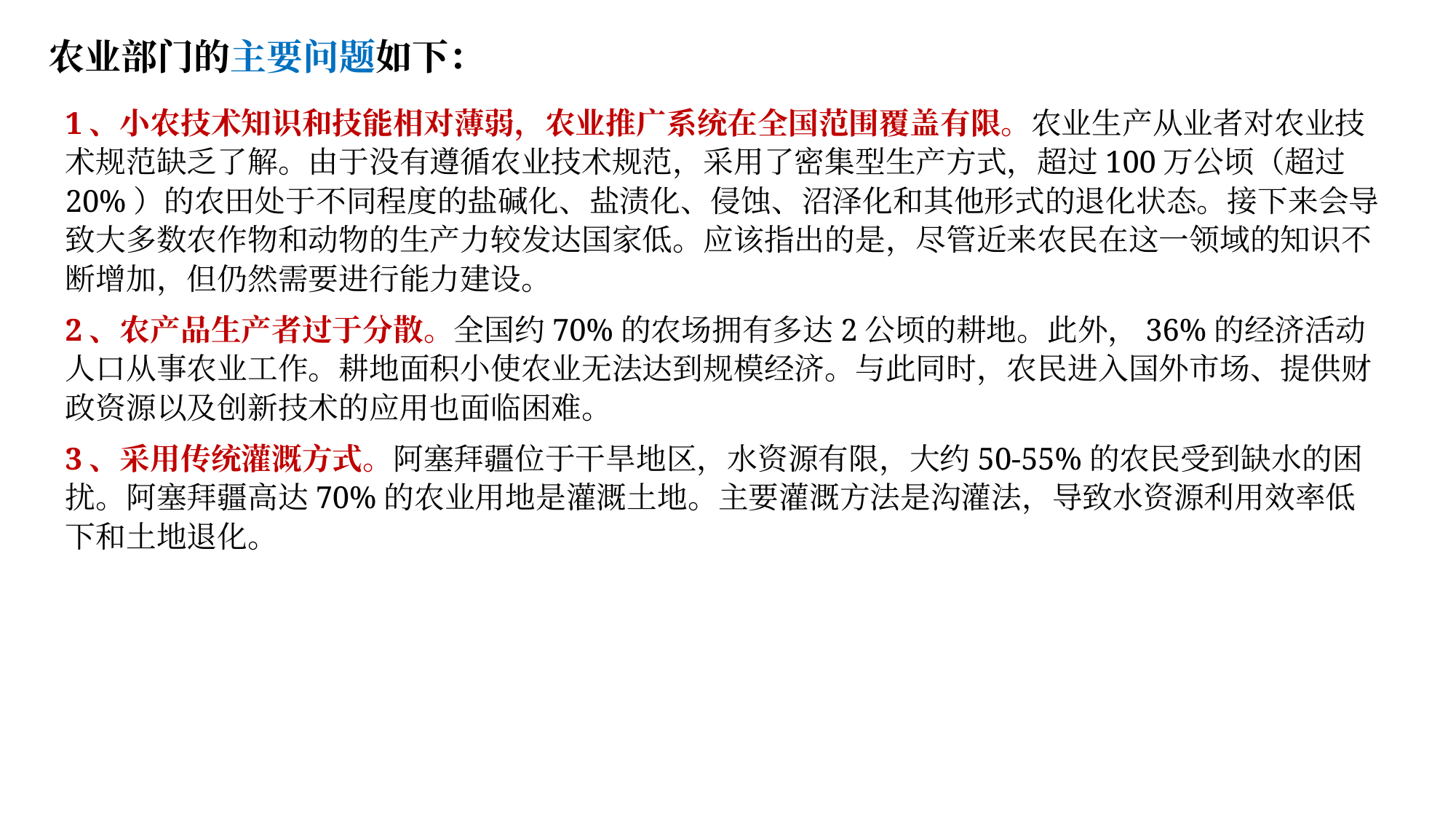

农业部门的主要问题如下：
1、小农技术知识和技能相对薄弱，农业推广系统在全国范围覆盖有限。农业生产从业者对农业技术规范缺乏了解。由于没有遵循农业技术规范，采用了密集型生产方式，超过100万公顷（超过20%）的农田处于不同程度的盐碱化、盐渍化、侵蚀、沼泽化和其他形式的退化状态。接下来会导致大多数农作物和动物的生产力较发达国家低。应该指出的是，尽管近来农民在这一领域的知识不断增加，但仍然需要进行能力建设。
2、农产品生产者过于分散。全国约70%的农场拥有多达2公顷的耕地。此外，36%的经济活动人口从事农业工作。耕地面积小使农业无法达到规模经济。与此同时，农民进入国外市场、提供财政资源以及创新技术的应用也面临困难。
3、采用传统灌溉方式。阿塞拜疆位于干旱地区，水资源有限，大约50-55%的农民受到缺水的困扰。阿塞拜疆高达70%的农业用地是灌溉土地。主要灌溉方法是沟灌法，导致水资源利用效率低下和土地退化。